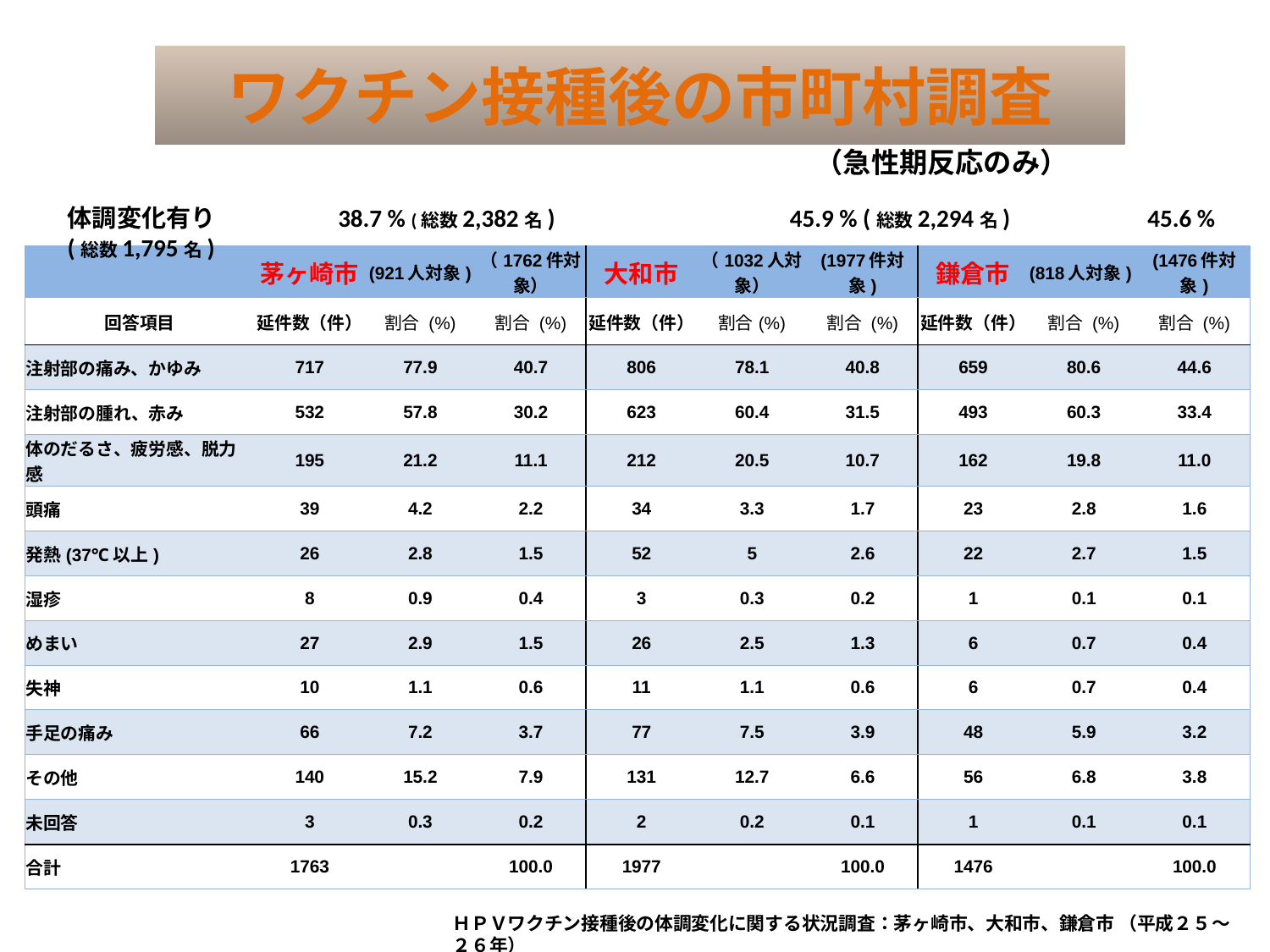

# ワクチン接種後の市町村調査
（急性期反応のみ）
体調変化有り　　　　   38.7 % (総数2,382名)　　　　　　　　　45.9 % (総数2,294名)                         45.6 % (総数1,795名)
|  | 茅ヶ崎市 | (921人対象) | （1762件対象） | 大和市 | （1032人対象） | (1977件対象) | 鎌倉市 | (818人対象) | (1476件対象) |
| --- | --- | --- | --- | --- | --- | --- | --- | --- | --- |
| 回答項目 | 延件数（件） | 割合 (%) | 割合 (%) | 延件数（件） | 割合(%) | 割合 (%) | 延件数（件） | 割合 (%) | 割合 (%) |
| 注射部の痛み、かゆみ | 717 | 77.9 | 40.7 | 806 | 78.1 | 40.8 | 659 | 80.6 | 44.6 |
| 注射部の腫れ、赤み | 532 | 57.8 | 30.2 | 623 | 60.4 | 31.5 | 493 | 60.3 | 33.4 |
| 体のだるさ、疲労感、脱力感 | 195 | 21.2 | 11.1 | 212 | 20.5 | 10.7 | 162 | 19.8 | 11.0 |
| 頭痛 | 39 | 4.2 | 2.2 | 34 | 3.3 | 1.7 | 23 | 2.8 | 1.6 |
| 発熱(37℃以上) | 26 | 2.8 | 1.5 | 52 | 5 | 2.6 | 22 | 2.7 | 1.5 |
| 湿疹 | 8 | 0.9 | 0.4 | 3 | 0.3 | 0.2 | 1 | 0.1 | 0.1 |
| めまい | 27 | 2.9 | 1.5 | 26 | 2.5 | 1.3 | 6 | 0.7 | 0.4 |
| 失神 | 10 | 1.1 | 0.6 | 11 | 1.1 | 0.6 | 6 | 0.7 | 0.4 |
| 手足の痛み | 66 | 7.2 | 3.7 | 77 | 7.5 | 3.9 | 48 | 5.9 | 3.2 |
| その他 | 140 | 15.2 | 7.9 | 131 | 12.7 | 6.6 | 56 | 6.8 | 3.8 |
| 未回答 | 3 | 0.3 | 0.2 | 2 | 0.2 | 0.1 | 1 | 0.1 | 0.1 |
| 合計 | 1763 |  | 100.0 | 1977 |  | 100.0 | 1476 |  | 100.0 |
ＨＰＶワクチン接種後の体調変化に関する状況調査：茅ヶ崎市、大和市、鎌倉市 （平成２５～２６年）